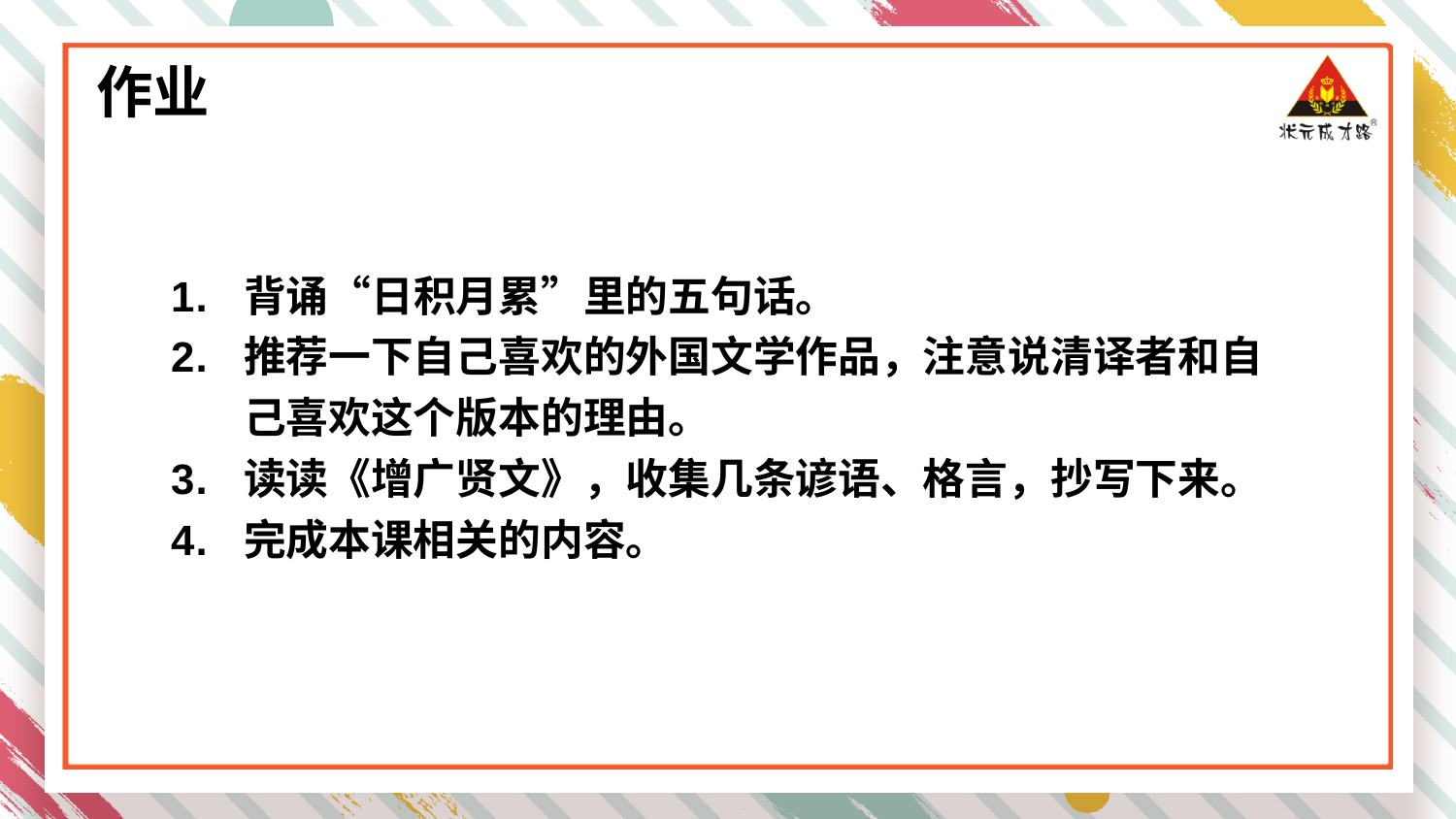

作业
背诵“日积月累”里的五句话。
推荐一下自己喜欢的外国文学作品，注意说清译者和自己喜欢这个版本的理由。
读读《增广贤文》，收集几条谚语、格言，抄写下来。
完成本课相关的内容。